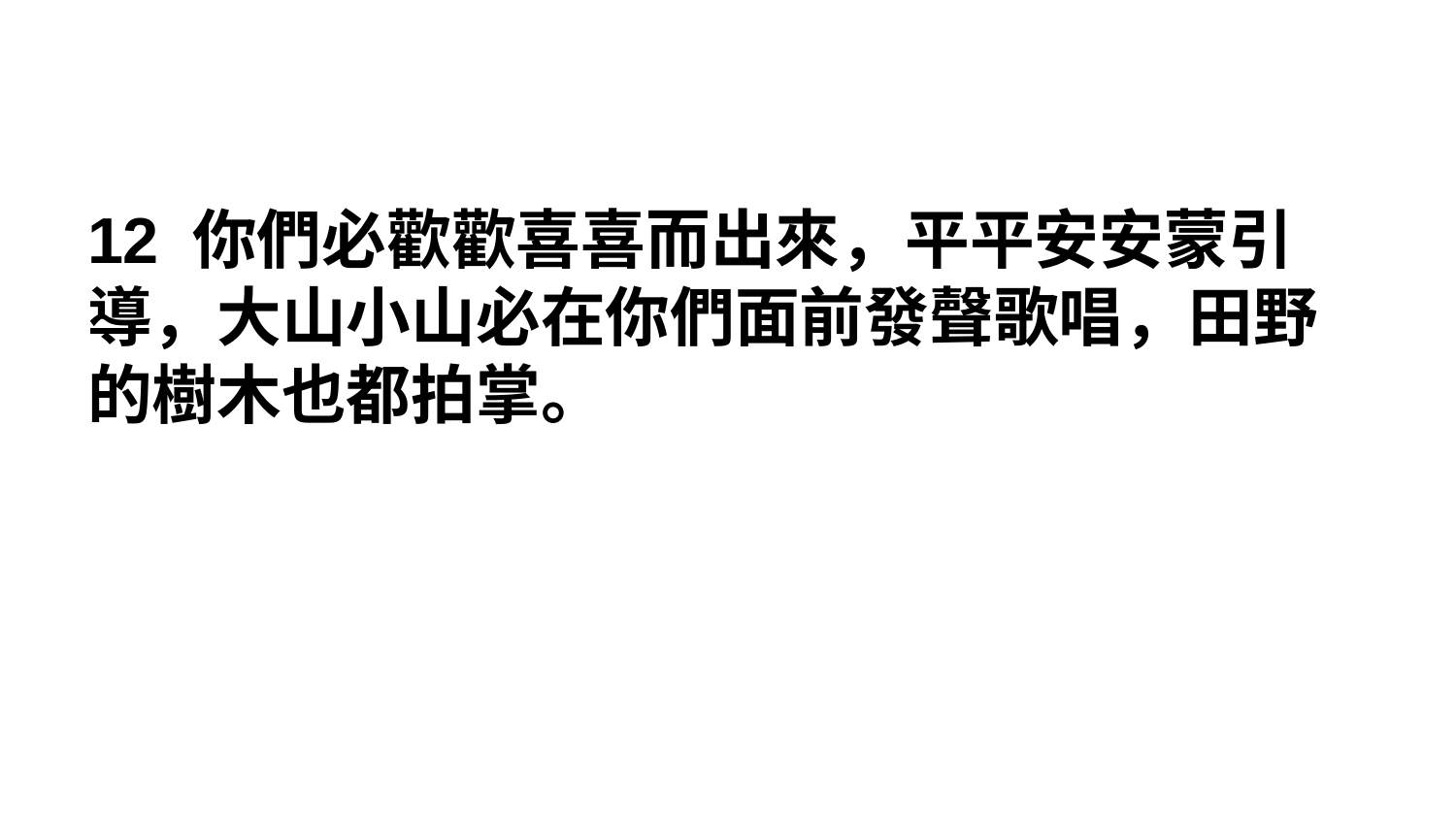

#
12 你們必歡歡喜喜而出來，平平安安蒙引導，大山小山必在你們面前發聲歌唱，田野的樹木也都拍掌。